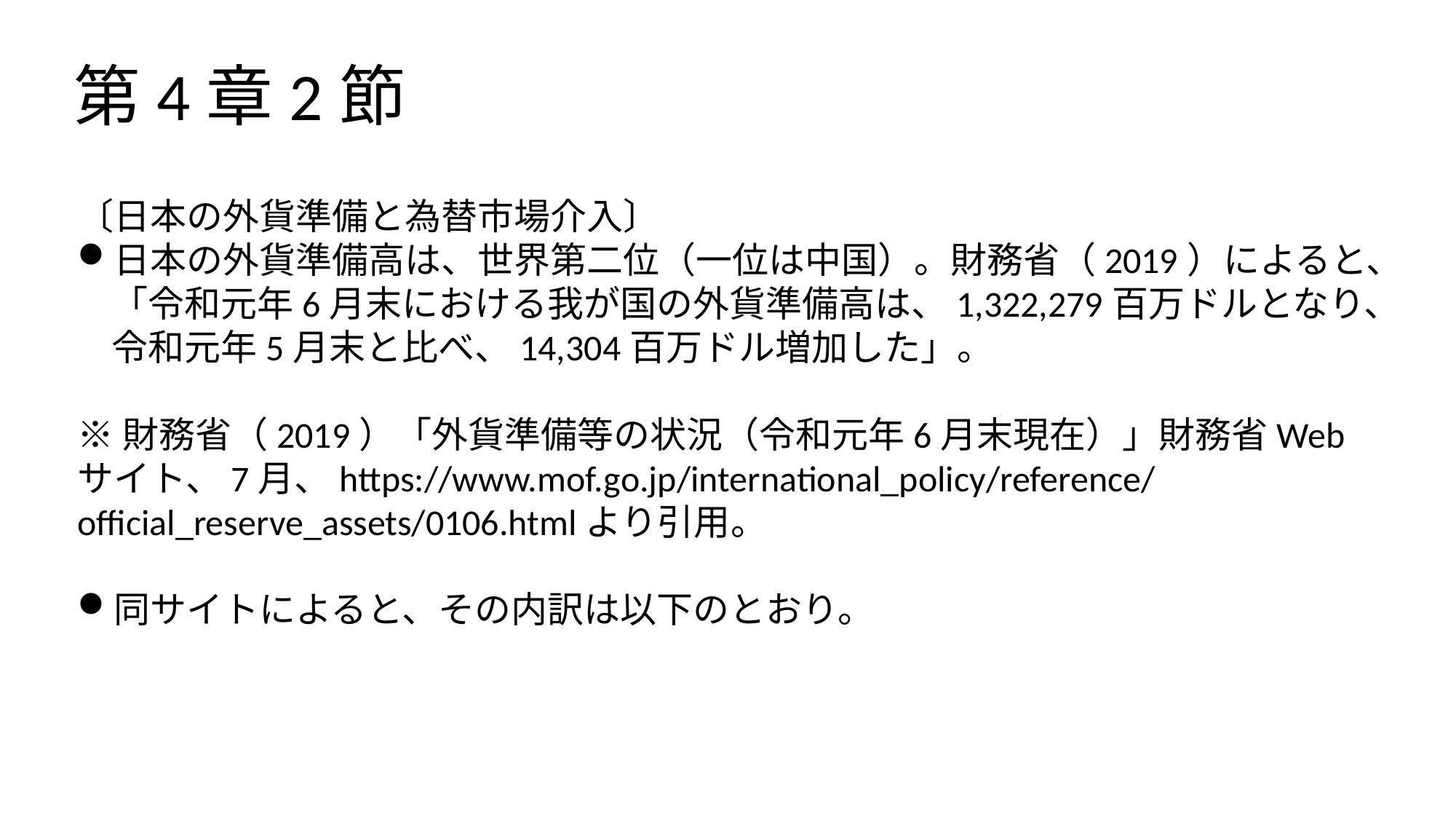

# 第4章2節
〔日本の外貨準備と為替市場介入〕
日本の外貨準備高は、世界第二位（一位は中国）。財務省（2019）によると、「令和元年6月末における我が国の外貨準備高は、1,322,279百万ドルとなり、令和元年5月末と比べ、14,304百万ドル増加した」。

※財務省（2019）「外貨準備等の状況（令和元年6月末現在）」財務省Webサイト、7月、https://www.mof.go.jp/international_policy/reference/official_reserve_assets/0106.htmlより引用。

同サイトによると、その内訳は以下のとおり。